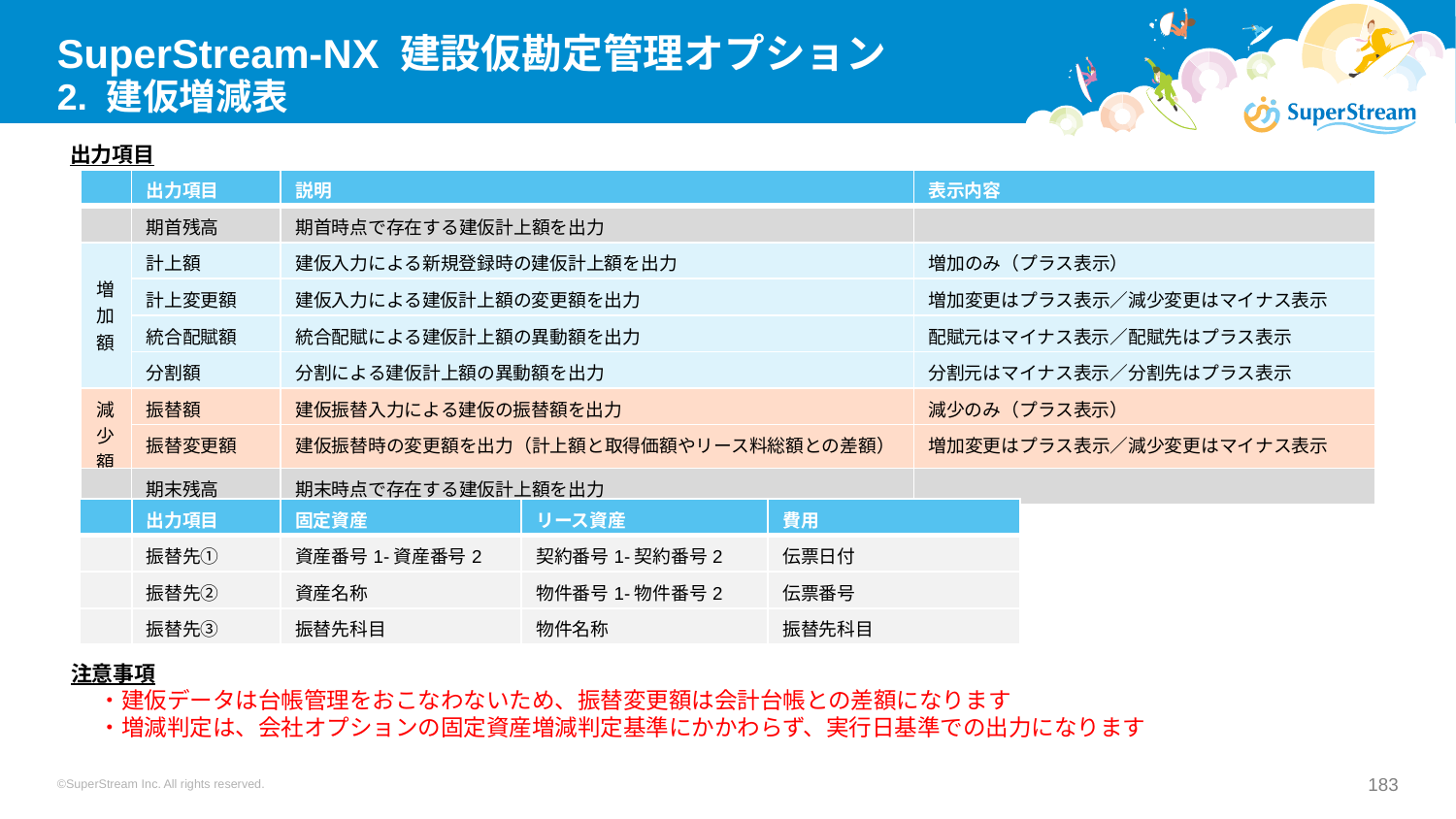

# SuperStream-NX 建設仮勘定管理オプション 2. 建仮増減表
出力項目
|  | 出力項目 | 説明 | 表示内容 |
| --- | --- | --- | --- |
|  | 期首残高 | 期首時点で存在する建仮計上額を出力 |  |
| 増加額 | 計上額 | 建仮入力による新規登録時の建仮計上額を出力 | 増加のみ（プラス表示） |
|  | 計上変更額 | 建仮入力による建仮計上額の変更額を出力 | 増加変更はプラス表示／減少変更はマイナス表示 |
|  | 統合配賦額 | 統合配賦による建仮計上額の異動額を出力 | 配賦元はマイナス表示／配賦先はプラス表示 |
|  | 分割額 | 分割による建仮計上額の異動額を出力 | 分割元はマイナス表示／分割先はプラス表示 |
| 減少額 | 振替額 | 建仮振替入力による建仮の振替額を出力 | 減少のみ（プラス表示） |
|  | 振替変更額 | 建仮振替時の変更額を出力（計上額と取得価額やリース料総額との差額） | 増加変更はプラス表示／減少変更はマイナス表示 |
|  | 期末残高 | 期末時点で存在する建仮計上額を出力 |  |
|  | 出力項目 | 固定資産 | リース資産 | 費用 |
| --- | --- | --- | --- | --- |
|  | 振替先① | 資産番号1-資産番号2 | 契約番号1-契約番号2 | 伝票日付 |
|  | 振替先② | 資産名称 | 物件番号1-物件番号2 | 伝票番号 |
|  | 振替先③ | 振替先科目 | 物件名称 | 振替先科目 |
注意事項
・建仮データは台帳管理をおこなわないため、振替変更額は会計台帳との差額になります
・増減判定は、会社オプションの固定資産増減判定基準にかかわらず、実行日基準での出力になります
©SuperStream Inc. All rights reserved.
183